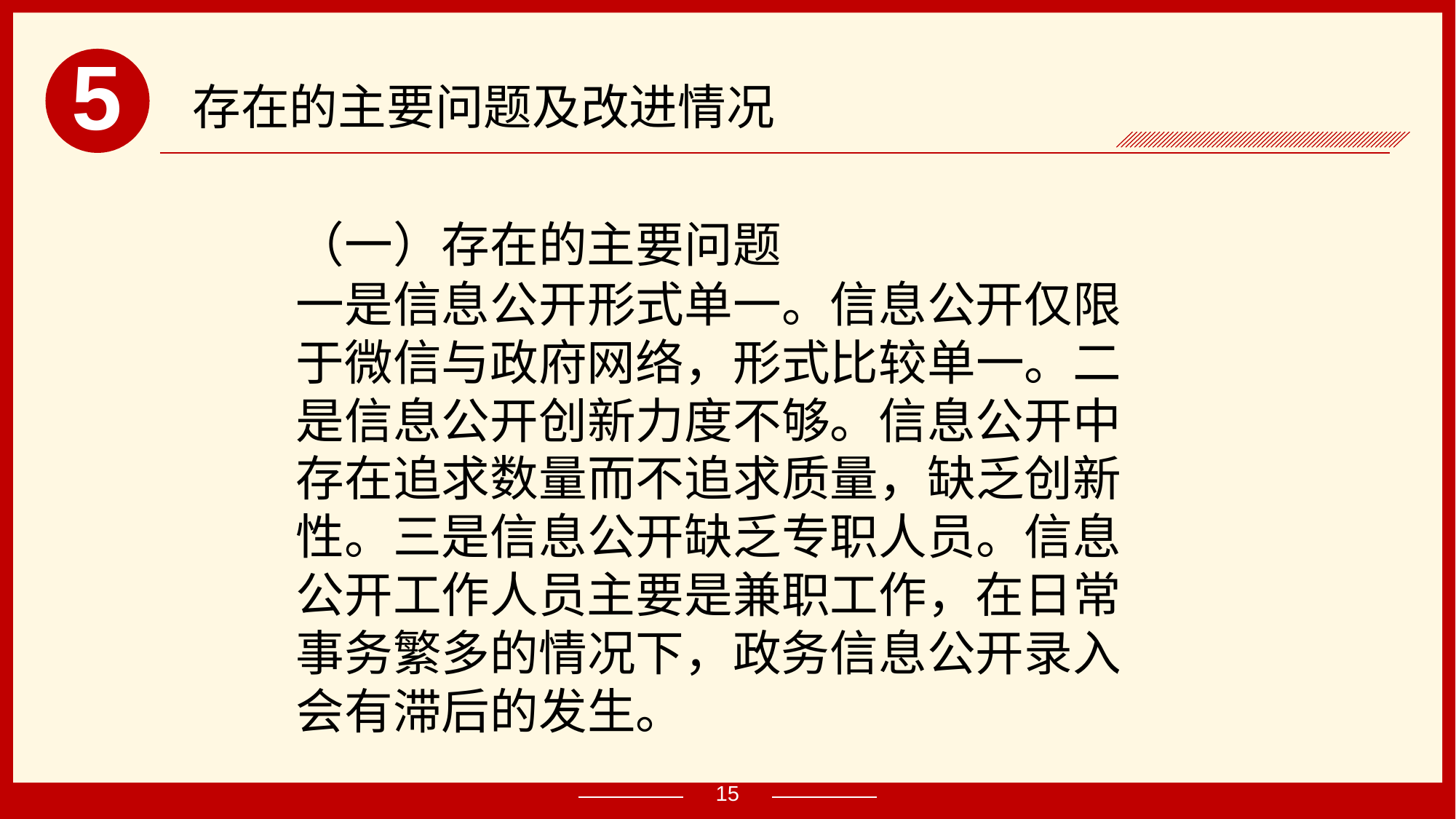

# 5
存在的主要问题及改进情况
（一）存在的主要问题
一是信息公开形式单一。信息公开仅限于微信与政府网络，形式比较单一。二是信息公开创新力度不够。信息公开中存在追求数量而不追求质量，缺乏创新性。三是信息公开缺乏专职人员。信息公开工作人员主要是兼职工作，在日常事务繁多的情况下，政务信息公开录入会有滞后的发生。
15